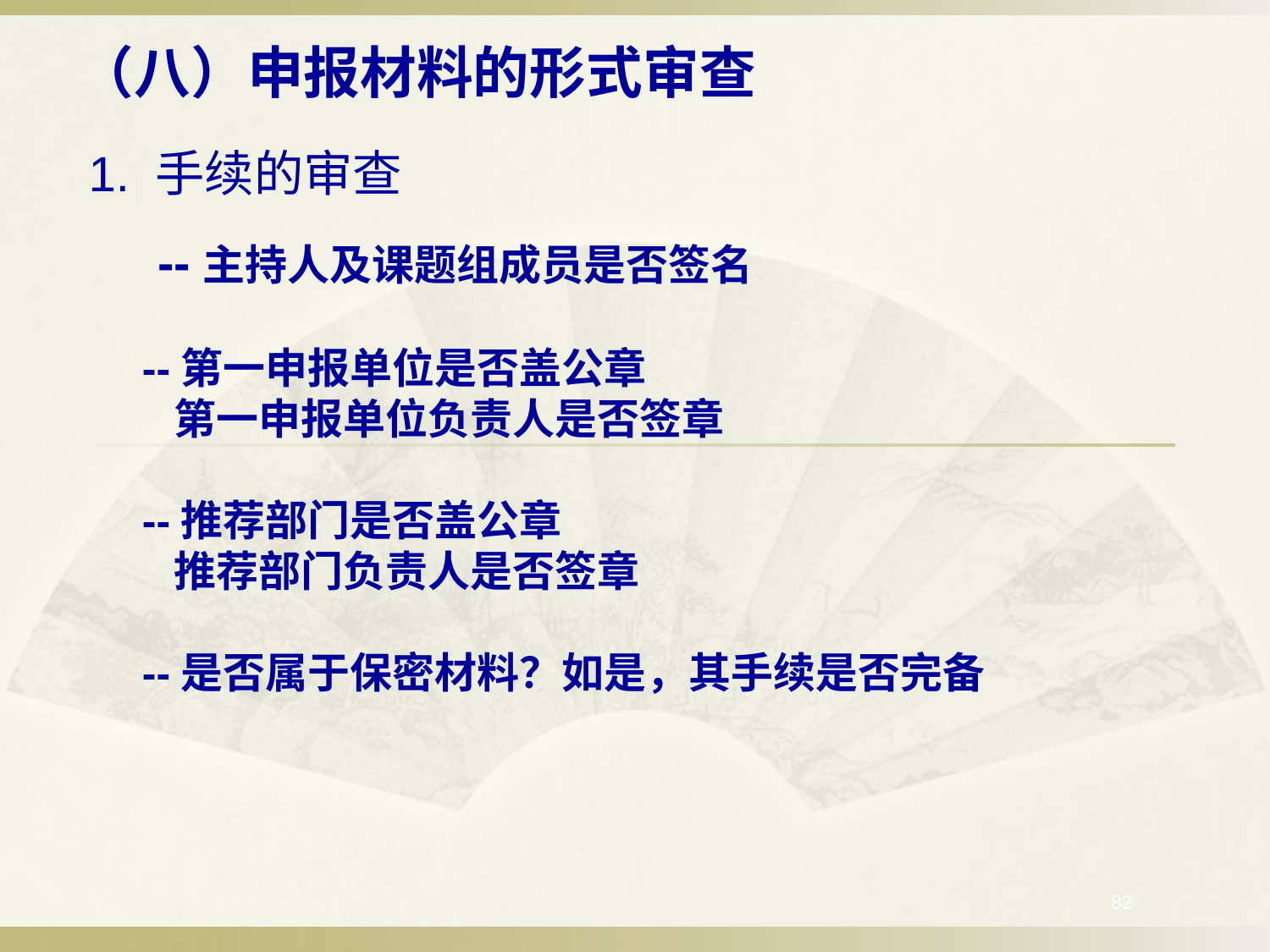

# （八）申报材料的形式审查
   1. 手续的审查

　　--主持人及课题组成员是否签名

　　--第一申报单位是否盖公章
　　　第一申报单位负责人是否签章

　　--推荐部门是否盖公章
　　　推荐部门负责人是否签章

　　--是否属于保密材料？如是，其手续是否完备
82